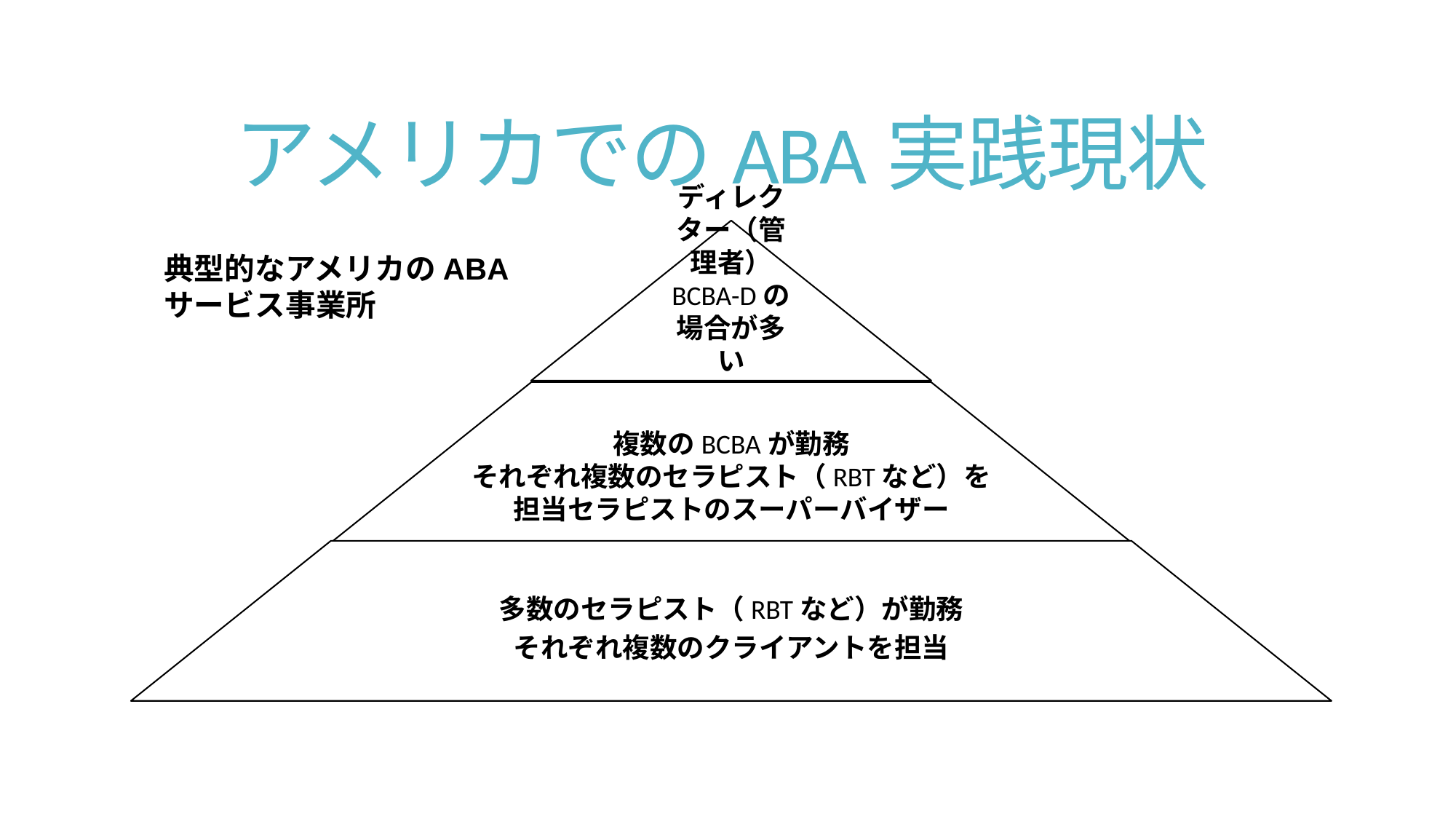

# アメリカでのABA実践現状
ディレクター（管理者）
BCBA-Dの場合が多い
BCBAのスーパーバイザー
複数のBCBAが勤務
それぞれ複数のセラピスト（RBTなど）を担当セラピストのスーパーバイザー
多数のセラピスト（RBTなど）が勤務
それぞれ複数のクライアントを担当
典型的なアメリカのABAサービス事業所